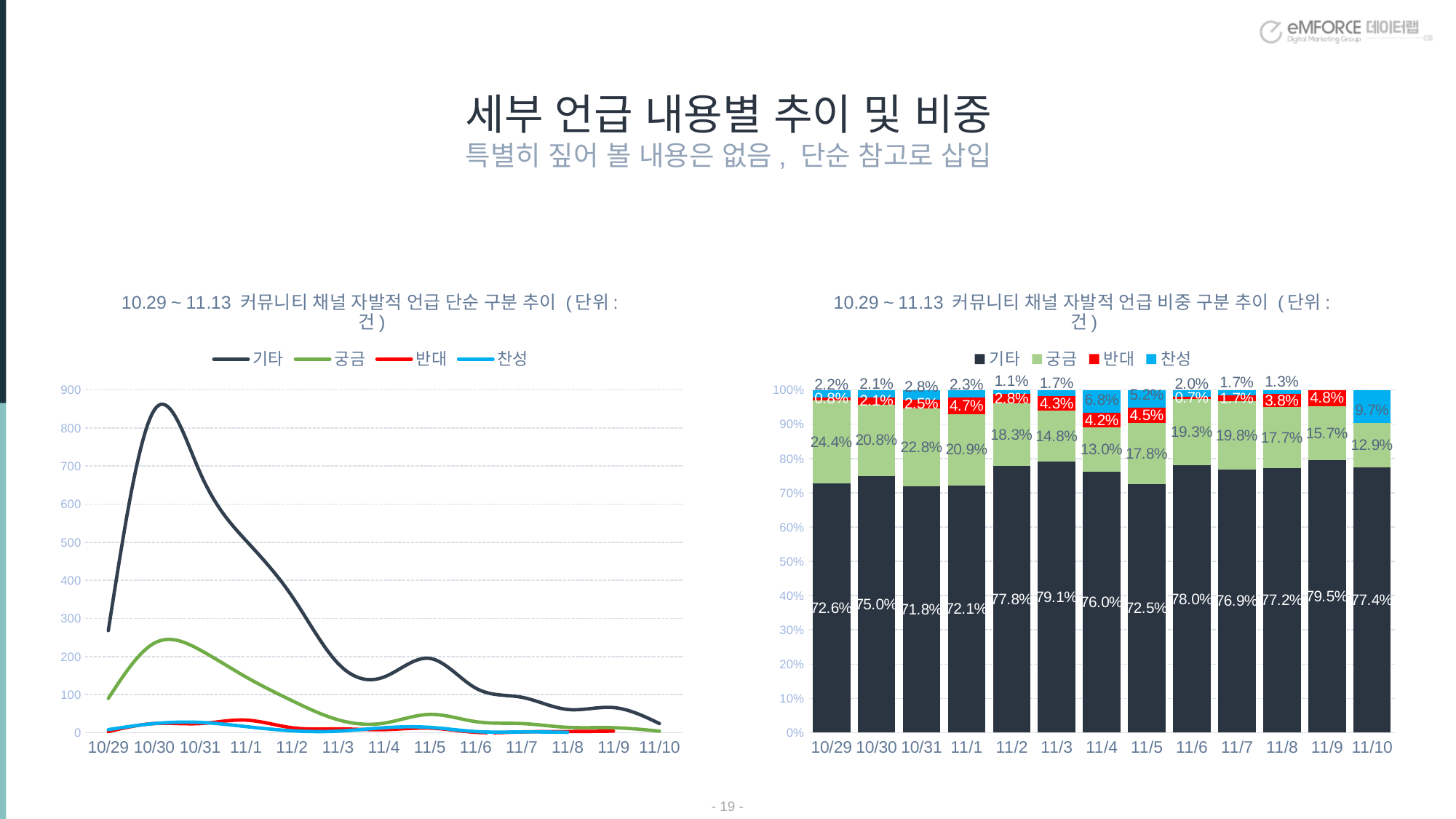

세부 언급 내용별 추이 및 비중
특별히 짚어 볼 내용은 없음, 단순 참고로 삽입

### Chart: 10.29 ~ 11.13 커뮤니티 채널 자발적 언급 단순 구분 추이 (단위:건)

| Category | 기타 | 궁금 | 반대 | 찬성 |
|---|---|---|---|---|
| 45228 | 268.0 | 90.0 | 3.0 | 8.0 |
| 45229 | 847.0 | 235.0 | 24.0 | 24.0 |
| 45230 | 682.0 | 217.0 | 24.0 | 27.0 |
| 45231 | 504.0 | 146.0 | 33.0 | 16.0 |
| 45232 | 358.0 | 84.0 | 13.0 | 5.0 |
| 45233 | 182.0 | 34.0 | 10.0 | 4.0 |
| 45234 | 146.0 | 25.0 | 8.0 | 13.0 |
| 45235 | 195.0 | 48.0 | 12.0 | 14.0 |
| 45236 | 117.0 | 29.0 | 1.0 | 3.0 |
| 45237 | 93.0 | 24.0 | 2.0 | 2.0 |
| 45238 | 61.0 | 14.0 | 3.0 | 1.0 |
| 45239 | 66.0 | 13.0 | 4.0 | None |
| 45240 | 24.0 | 4.0 | None | 3.0 |

### Chart: 10.29 ~ 11.13 커뮤니티 채널 자발적 언급 비중 구분 추이 (단위:건)

| Category | 기타 | 궁금 | 반대 | 찬성 |
|---|---|---|---|---|
| 45228 | 0.7262872628726287 | 0.24390243902439024 | 0.008130081300813009 | 0.02168021680216802 |
| 45229 | 0.7495575221238938 | 0.2079646017699115 | 0.021238938053097345 | 0.021238938053097345 |
| 45230 | 0.7178947368421053 | 0.22842105263157894 | 0.02526315789473684 | 0.028421052631578948 |
| 45231 | 0.721030042918455 | 0.2088698140200286 | 0.04721030042918455 | 0.022889842632331903 |
| 45232 | 0.7782608695652173 | 0.1826086956521739 | 0.02826086956521739 | 0.010869565217391304 |
| 45233 | 0.7913043478260869 | 0.14782608695652175 | 0.043478260869565216 | 0.017391304347826087 |
| 45234 | 0.7604166666666666 | 0.13020833333333334 | 0.041666666666666664 | 0.06770833333333333 |
| 45235 | 0.724907063197026 | 0.17843866171003717 | 0.04460966542750929 | 0.05204460966542751 |
| 45236 | 0.78 | 0.19333333333333333 | 0.006666666666666667 | 0.02 |
| 45237 | 0.768595041322314 | 0.19834710743801653 | 0.01652892561983471 | 0.01652892561983471 |
| 45238 | 0.7721518987341772 | 0.17721518987341772 | 0.0379746835443038 | 0.012658227848101266 |
| 45239 | 0.7951807228915663 | 0.1566265060240964 | 0.04819277108433735 | None |
| 45240 | 0.7741935483870968 | 0.12903225806451613 | None | 0.0967741935483871 |
- 19 -